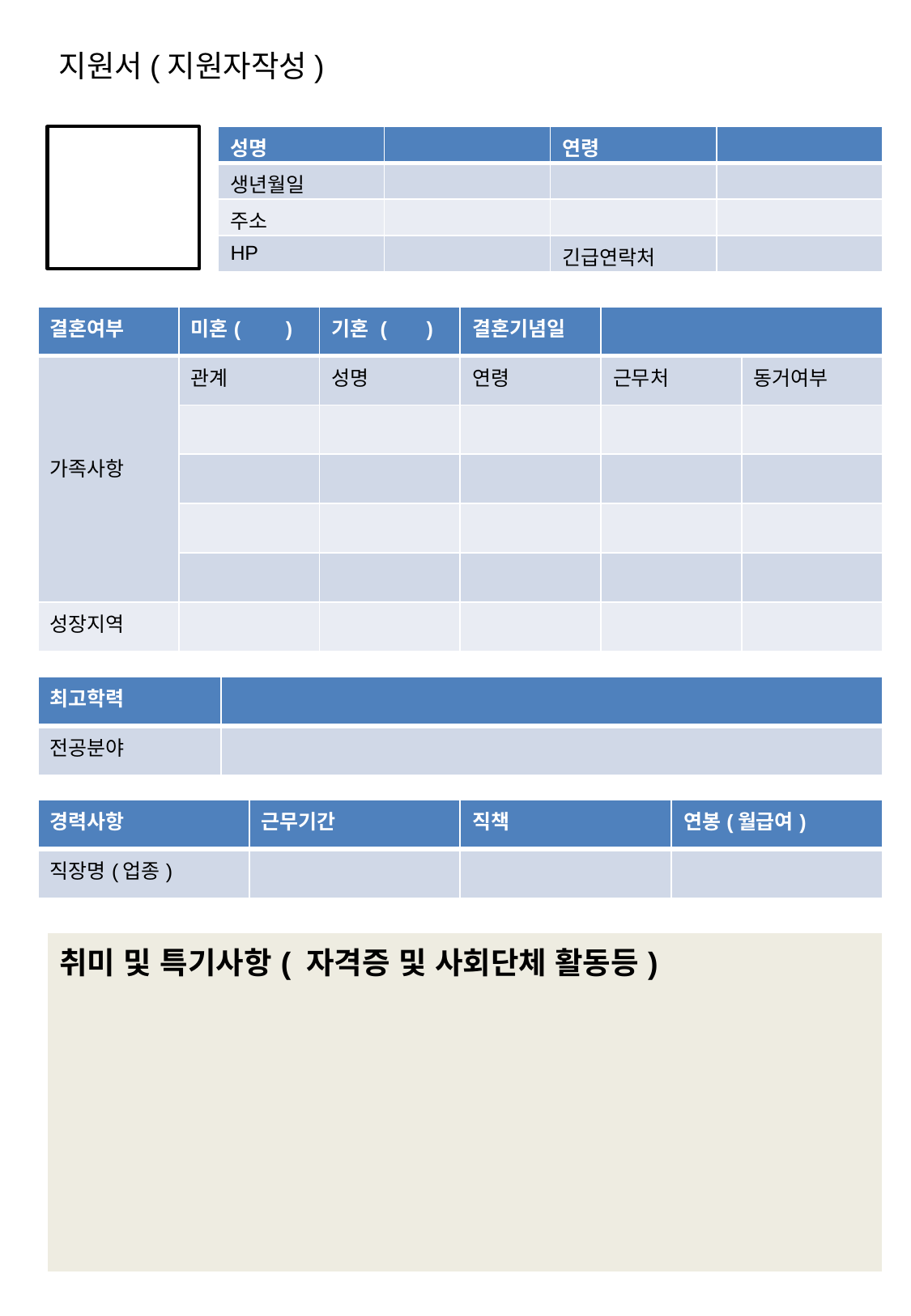

지원서(지원자작성)

| 성명 |  | 연령 |  |
| --- | --- | --- | --- |
| 생년월일 |  |  |  |
| 주소 |  |  |  |
| HP |  | 긴급연락처 |  |
| 결혼여부 | 미혼( ) | 기혼 ( ) | 결혼기념일 |  |  |
| --- | --- | --- | --- | --- | --- |
| 가족사항 | 관계 | 성명 | 연령 | 근무처 | 동거여부 |
|  |  |  |  |  |  |
|  |  |  |  |  |  |
|  |  |  |  |  |  |
|  |  |  |  |  |  |
| 성장지역 |  |  |  |  |  |
| 최고학력 |  |
| --- | --- |
| 전공분야 |  |
| 경력사항 | 근무기간 | 직책 | 연봉(월급여) |
| --- | --- | --- | --- |
| 직장명(업종) |  |  |  |
| 취미 및 특기사항( 자격증 및 사회단체 활동등) |
| --- |